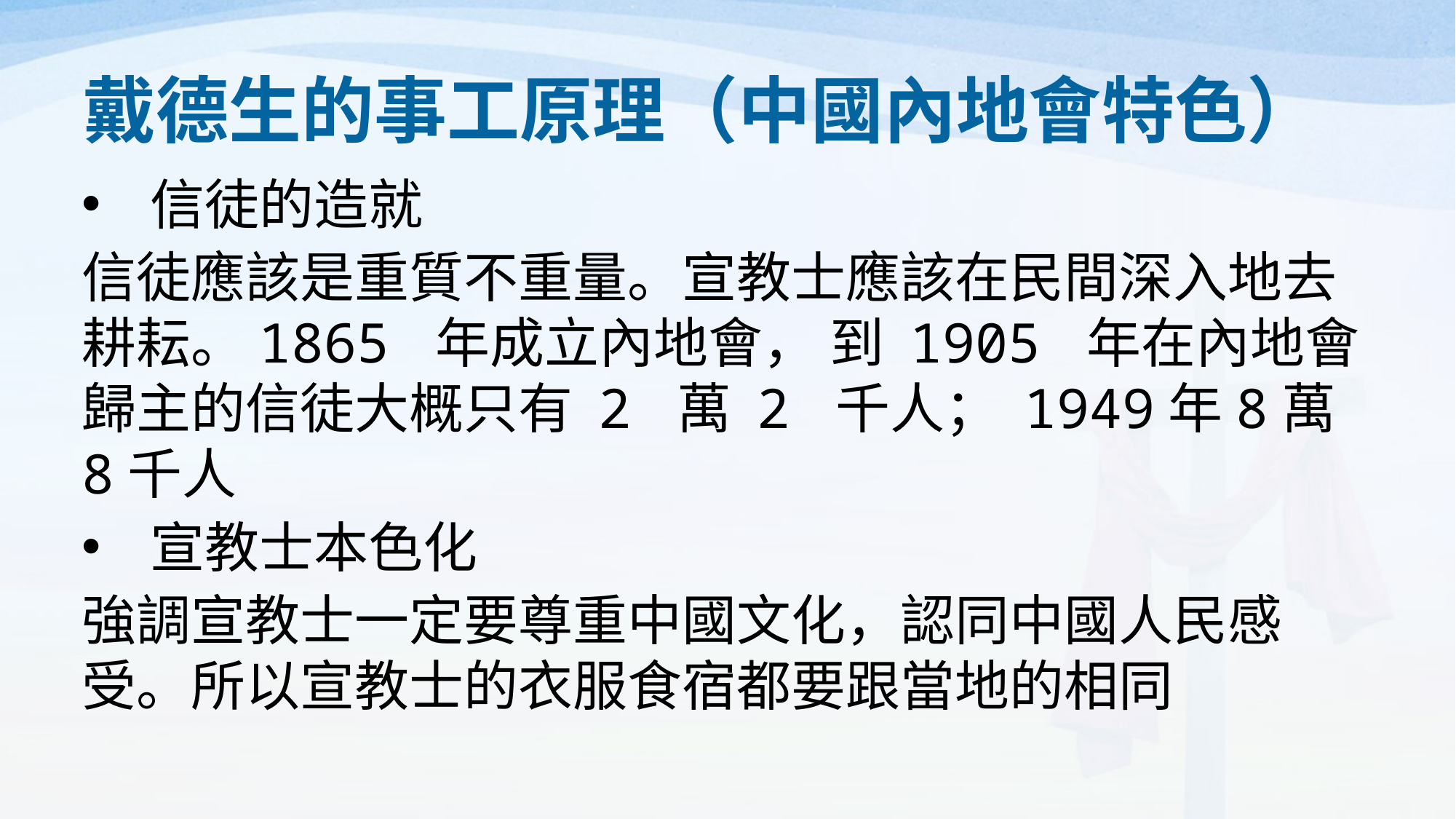

# 戴德生的事工原理（中國內地會特色）
信徒的造就
信徒應該是重質不重量。宣教士應該在民間深入地去耕耘。1865 年成立內地會， 到 1905 年在內地會歸主的信徒大概只有 2 萬 2 千人； 1949年8萬8千人
宣教士本色化
強調宣教士一定要尊重中國文化，認同中國人民感受。所以宣教士的衣服食宿都要跟當地的相同